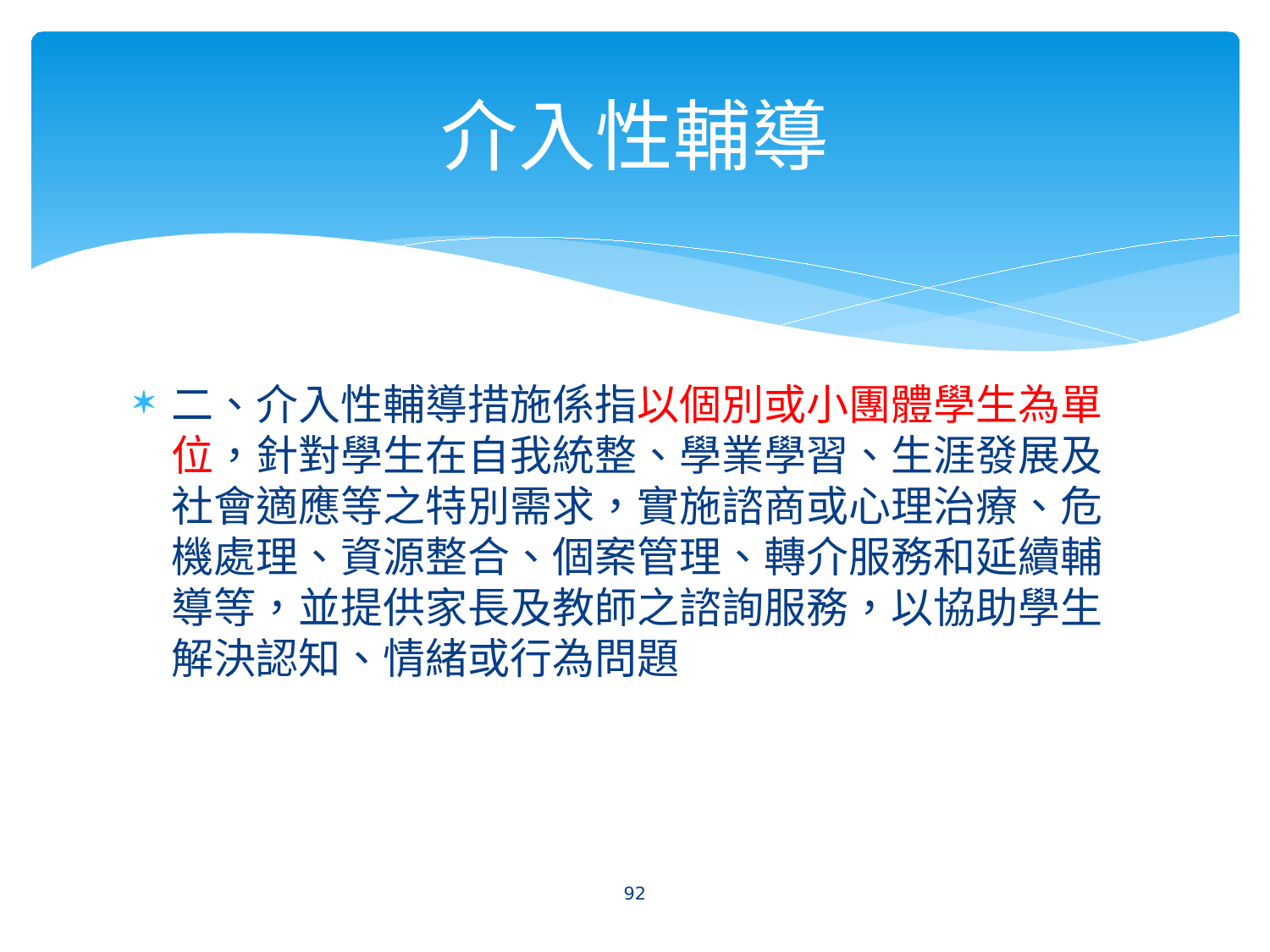

# 介入性輔導
二、介入性輔導措施係指以個別或小團體學生為單位，針對學生在自我統整、學業學習、生涯發展及社會適應等之特別需求，實施諮商或心理治療、危機處理、資源整合、個案管理、轉介服務和延續輔導等，並提供家長及教師之諮詢服務，以協助學生解決認知、情緒或行為問題
92